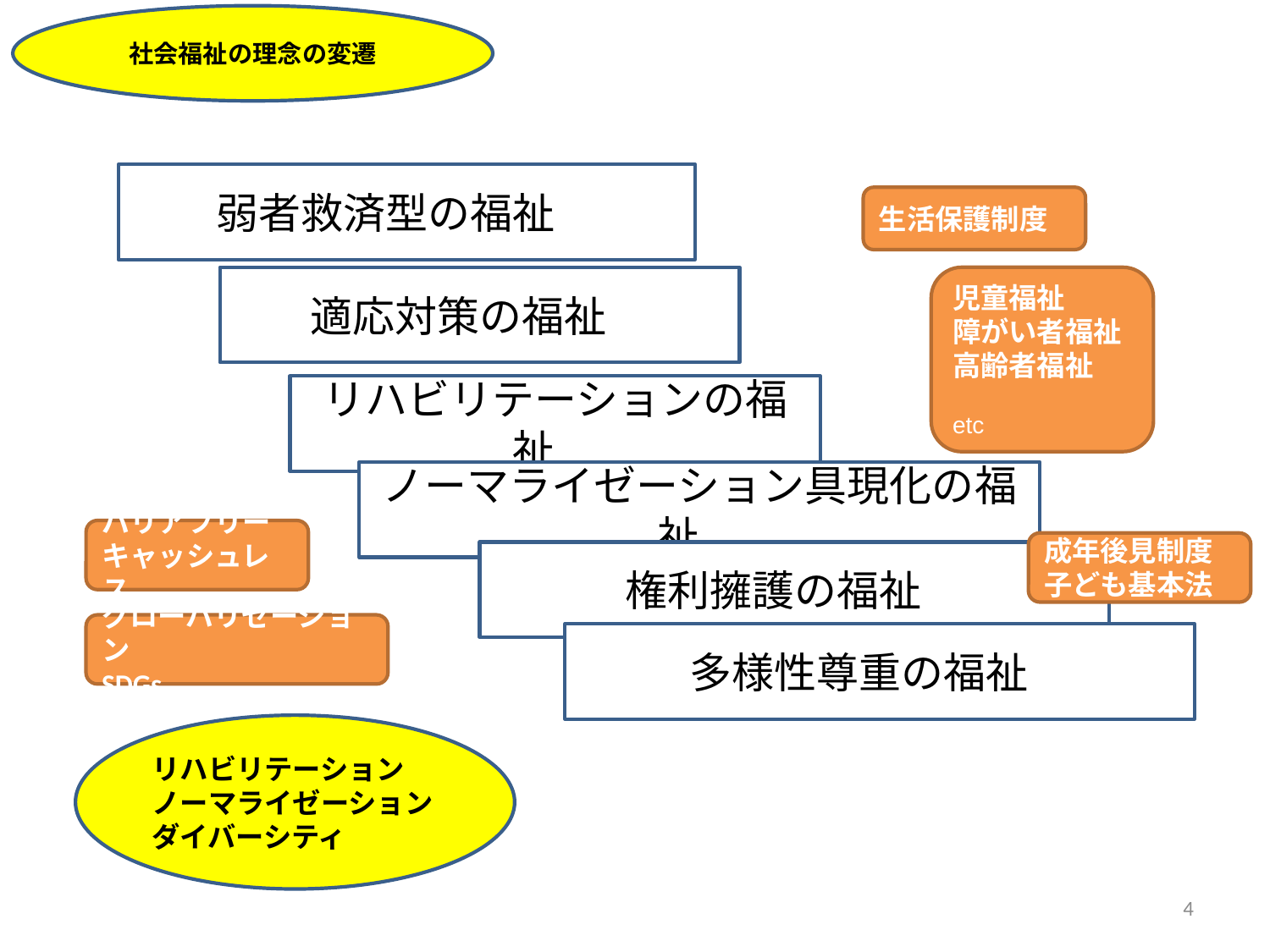

社会福祉の理念の変遷
弱者救済型の福祉ｙ
生活保護制度
適応対策の福祉ｙ
児童福祉
障がい者福祉
高齢者福祉
　　　　　　　etc
リハビリテーションの福祉ｙ
ノーマライゼーション具現化の福祉ｙ
バリアフリー
キャッシュレス
成年後見制度
子ども基本法
権利擁護の福祉ｙ
グローバリゼーション
SDGs
多様性尊重の福祉ｙ
リハビリテーション
ノーマライゼーション
ダイバーシティ
4